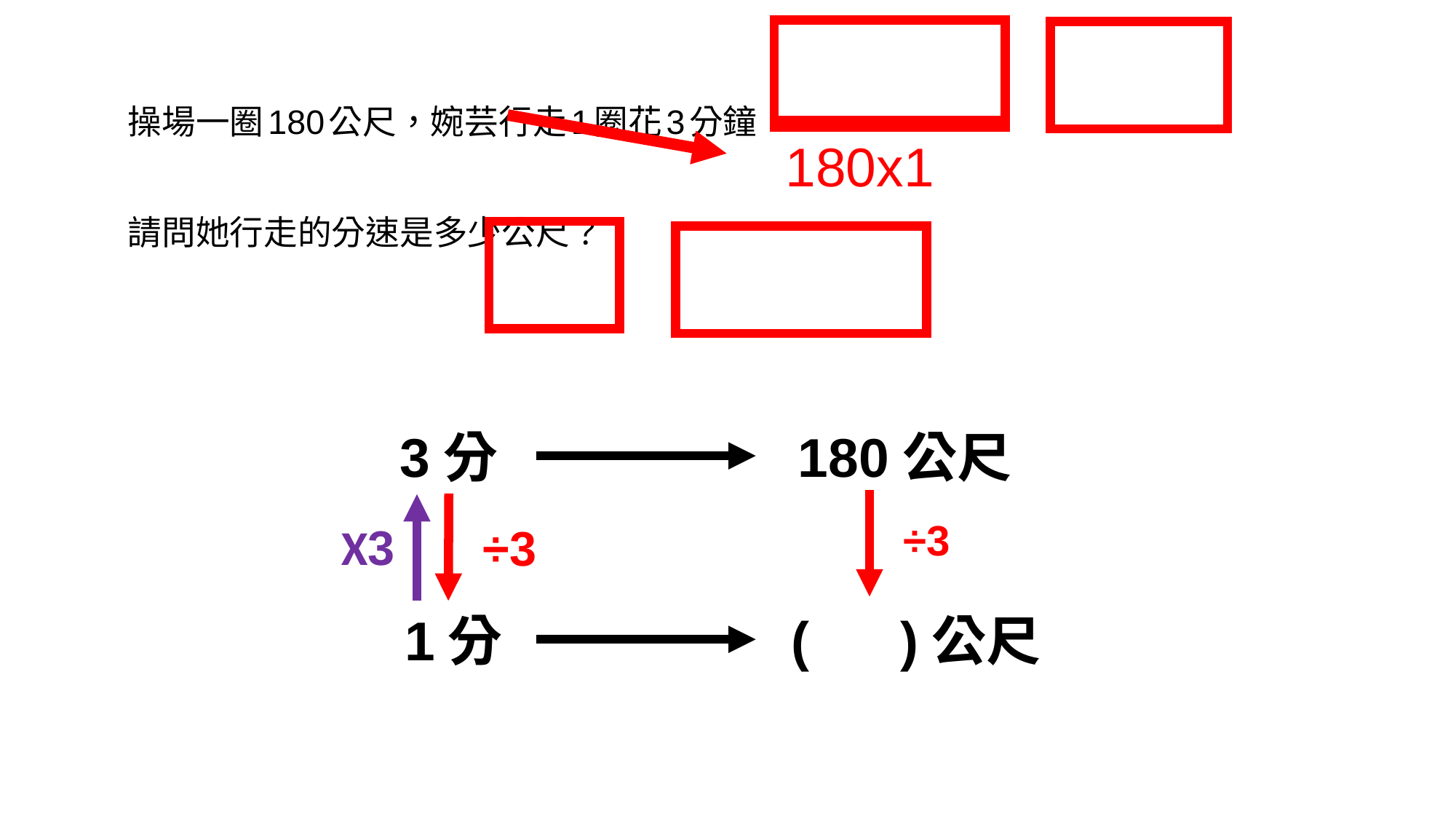

# 操場一圈180公尺，婉芸行走1圈花3分鐘， 請問她行走的分速是多少公尺？
180x1

3分
180公尺
÷3
X3
÷3
1分
(      )公尺